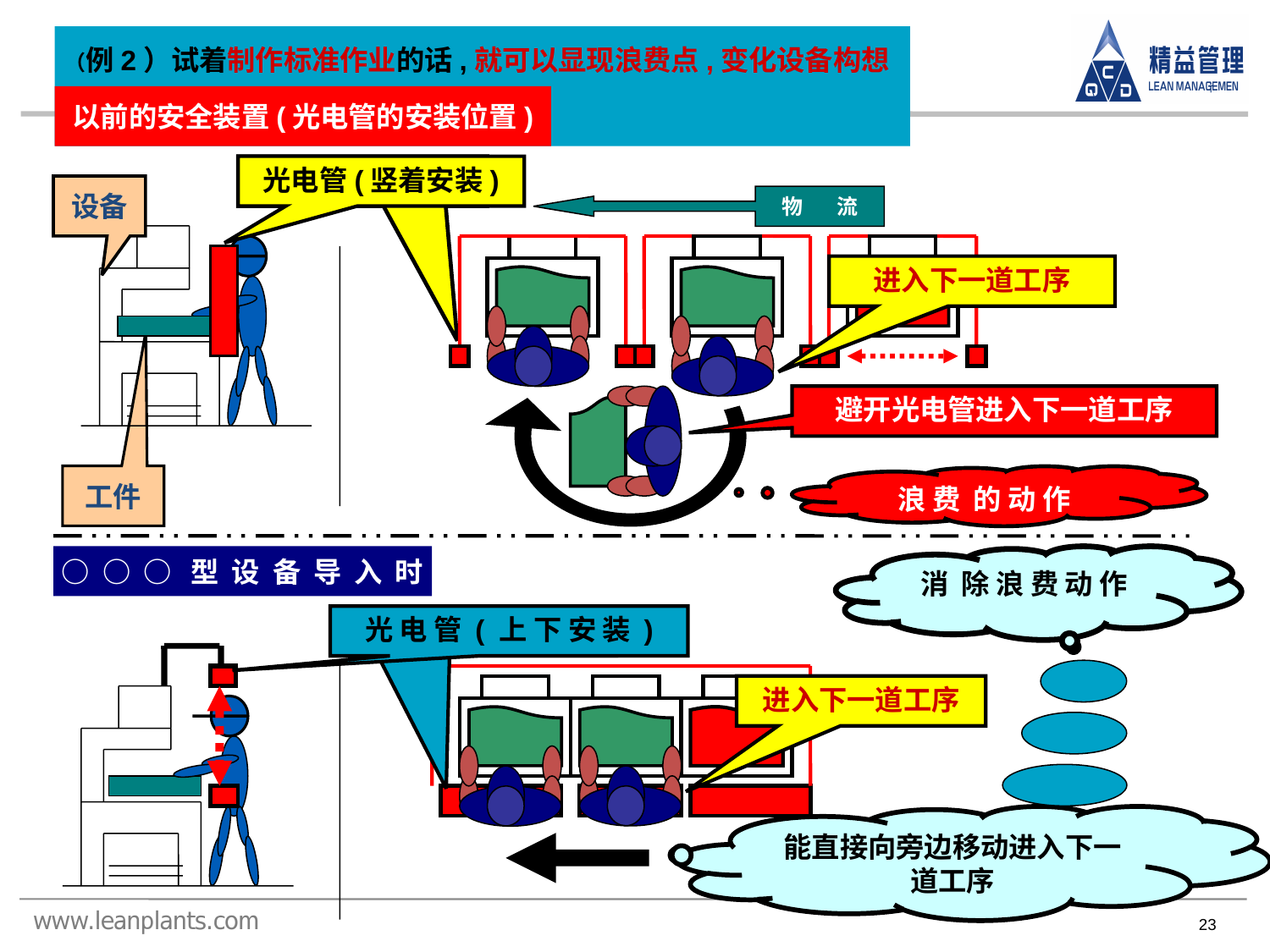

（例2）试着制作标准作业的话,就可以显现浪费点,变化设备构想
以前的安全装置(光电管的安装位置)
#

光电管(竖着安装)
设备

工件
物       流

进入下一道工序

避开光电管进入下一道工序

浪 费  的 动 作

○  ○  ○  型  设  备  导  入  时
消  除 浪 费 动 作

光 电 管 ( 上 下 安 装 )

进入下一道工序

能直接向旁边移动进入下一道工序